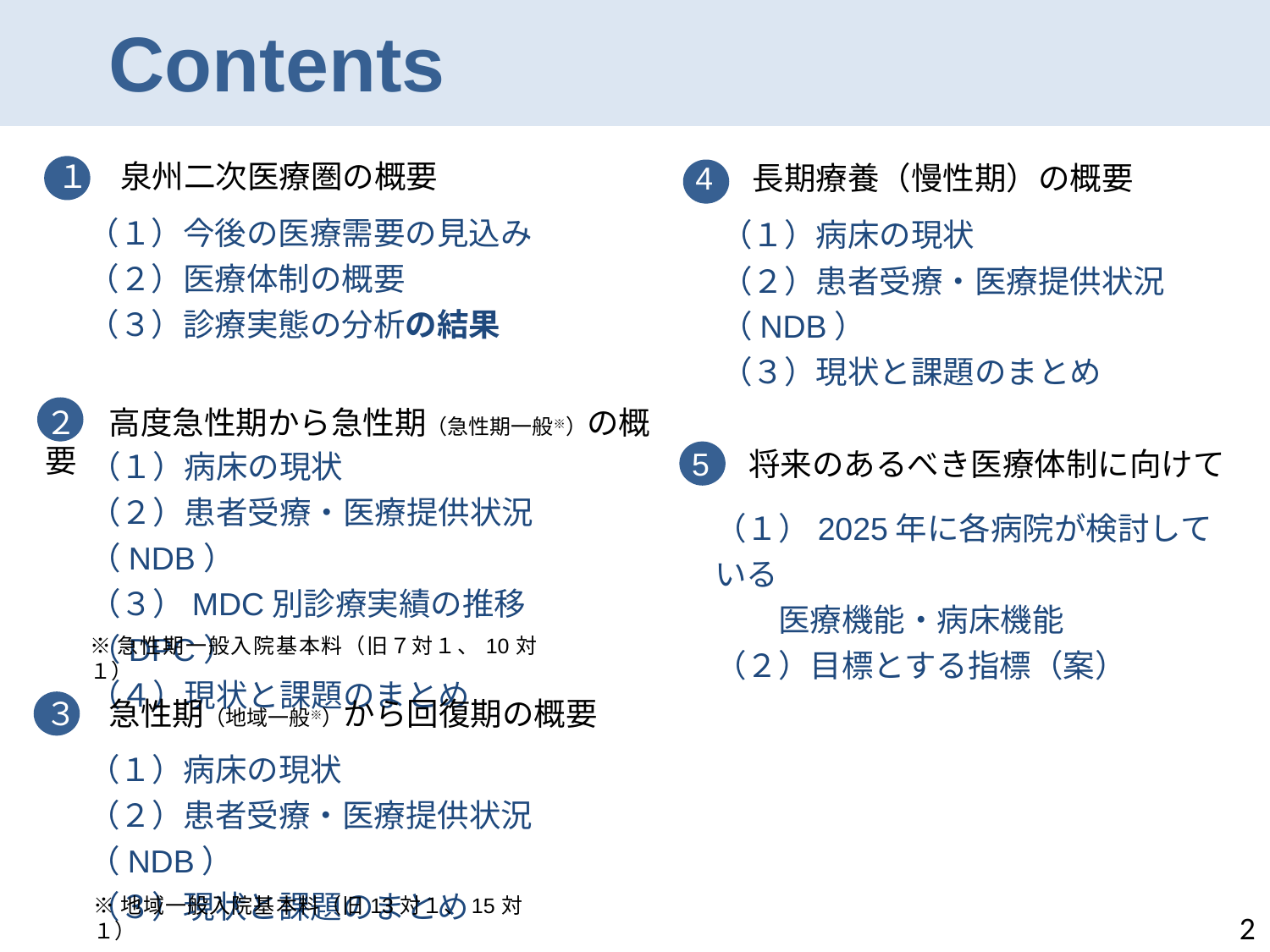

Contents
１　泉州二次医療圏の概要
4　長期療養（慢性期）の概要

（１）今後の医療需要の見込み
（２）医療体制の概要
（３）診療実態の分析の結果
（１）病床の現状
（２）患者受療・医療提供状況（NDB）
（３）現状と課題のまとめ
２　高度急性期から急性期（急性期一般※）の概要

（１）病床の現状
（２）患者受療・医療提供状況（NDB）
（３）MDC別診療実績の推移（DPC）
（４）現状と課題のまとめ
5　将来のあるべき医療体制に向けて

（１）2025年に各病院が検討している
　　医療機能・病床機能
（２）目標とする指標（案）
※急性期一般入院基本料（旧７対１、10対１）
３　急性期（地域一般※）から回復期の概要

（１）病床の現状
（２）患者受療・医療提供状況（NDB）
（３）現状と課題のまとめ
※地域一般入院基本料（旧13対１、15対１）
2